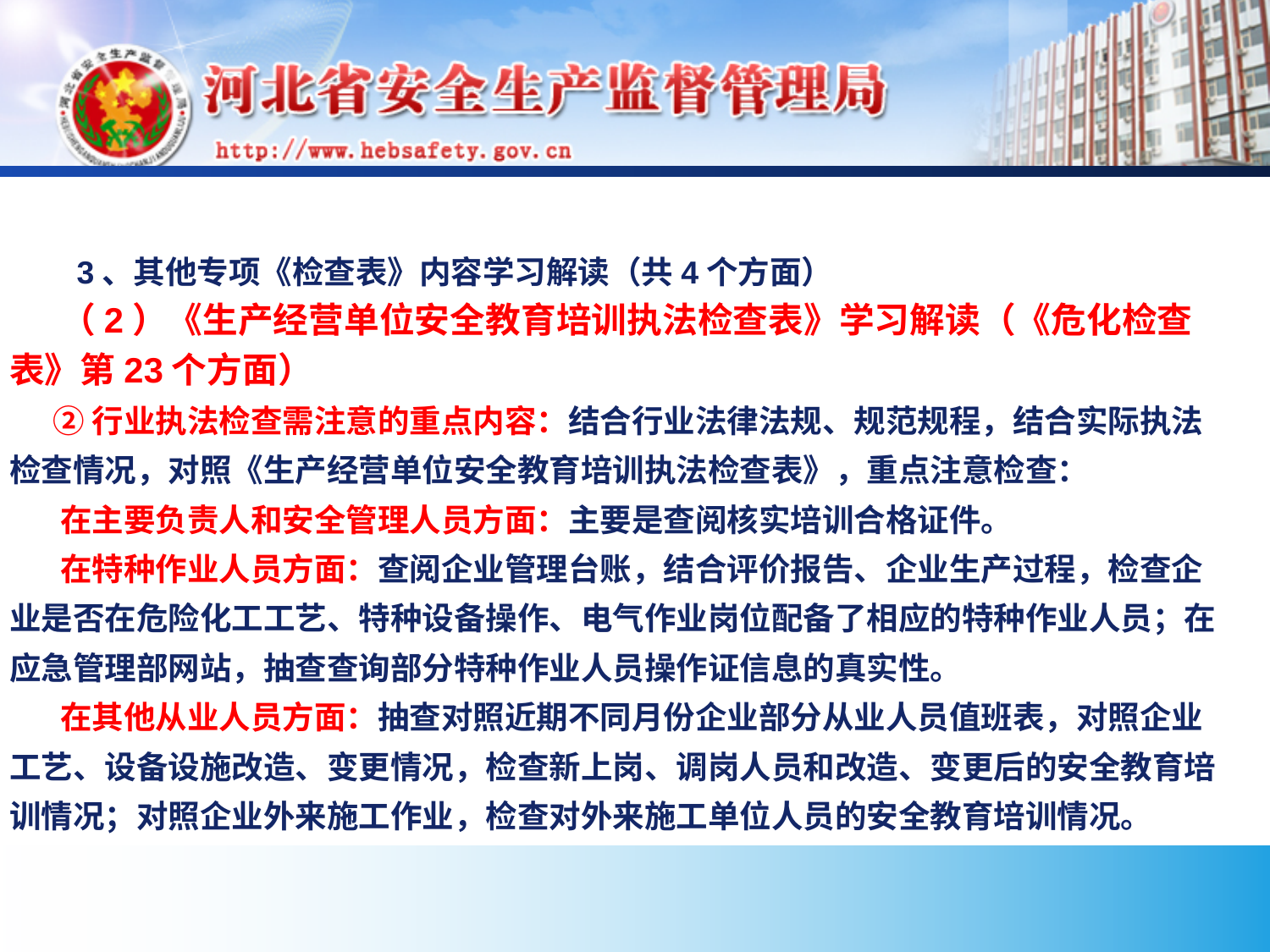

#
       3、其他专项《检查表》内容学习解读（共4个方面）
      （2）《生产经营单位安全教育培训执法检查表》学习解读（《危化检查表》第23个方面）
      ②行业执法检查需注意的重点内容：结合行业法律法规、规范规程，结合实际执法检查情况，对照《生产经营单位安全教育培训执法检查表》，重点注意检查：
      在主要负责人和安全管理人员方面：主要是查阅核实培训合格证件。
      在特种作业人员方面：查阅企业管理台账，结合评价报告、企业生产过程，检查企业是否在危险化工工艺、特种设备操作、电气作业岗位配备了相应的特种作业人员；在应急管理部网站，抽查查询部分特种作业人员操作证信息的真实性。
      在其他从业人员方面：抽查对照近期不同月份企业部分从业人员值班表，对照企业工艺、设备设施改造、变更情况，检查新上岗、调岗人员和改造、变更后的安全教育培训情况；对照企业外来施工作业，检查对外来施工单位人员的安全教育培训情况。